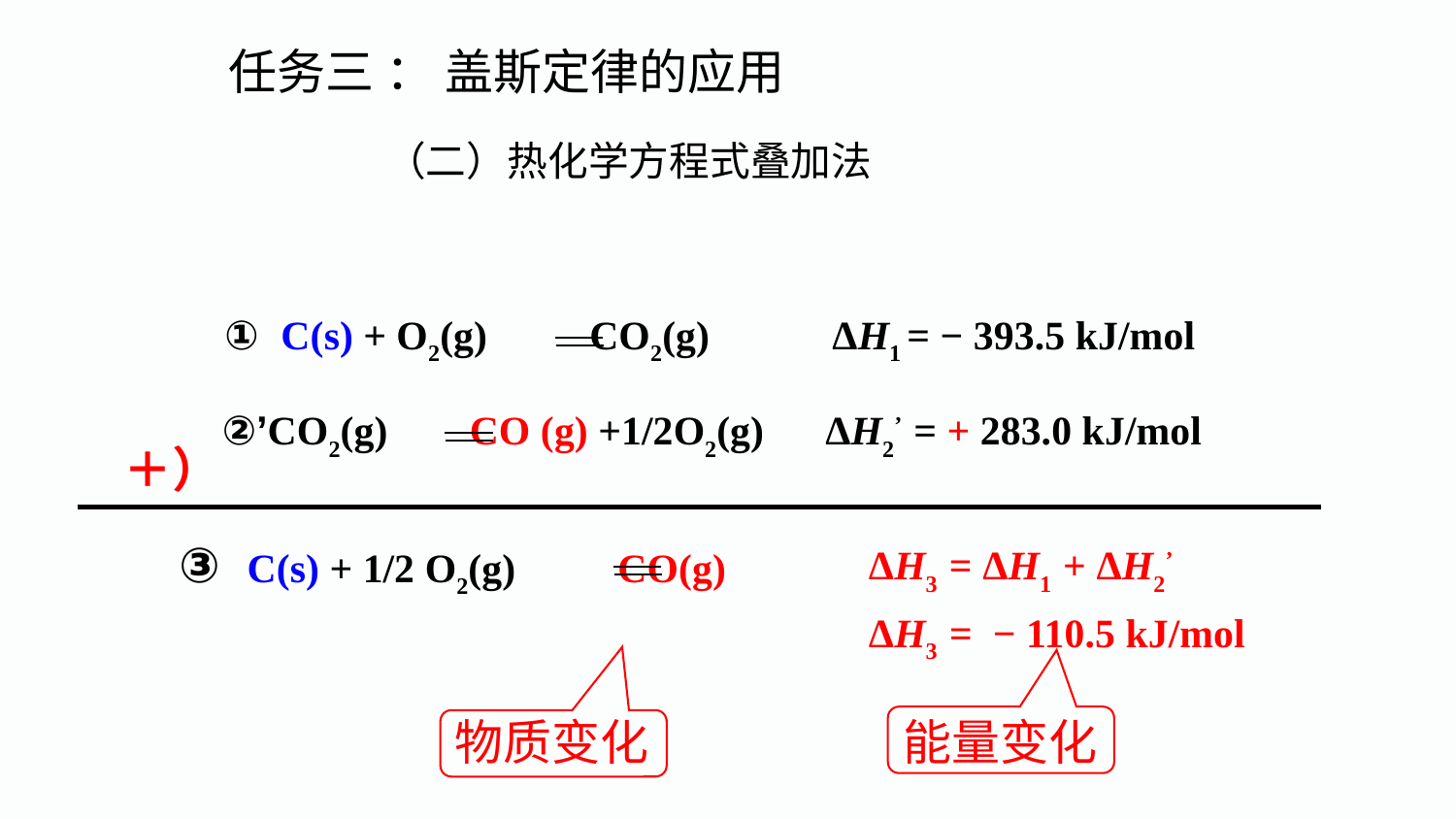

任务三 ： 盖斯定律的应用
（二）热化学方程式叠加法
 ①  C(s) + O2(g)          CO2(g)            ΔH1 = − 393.5 kJ/mol
②’CO2(g)        CO (g) +1/2O2(g)      ΔH2’  = + 283.0 kJ/mol
＋）
    ③  C(s) + 1/2 O2(g)          CO(g)
ΔH3  = ΔH1  + ΔH2’
ΔH3  =  − 110.5 kJ/mol
能量变化

物质变化